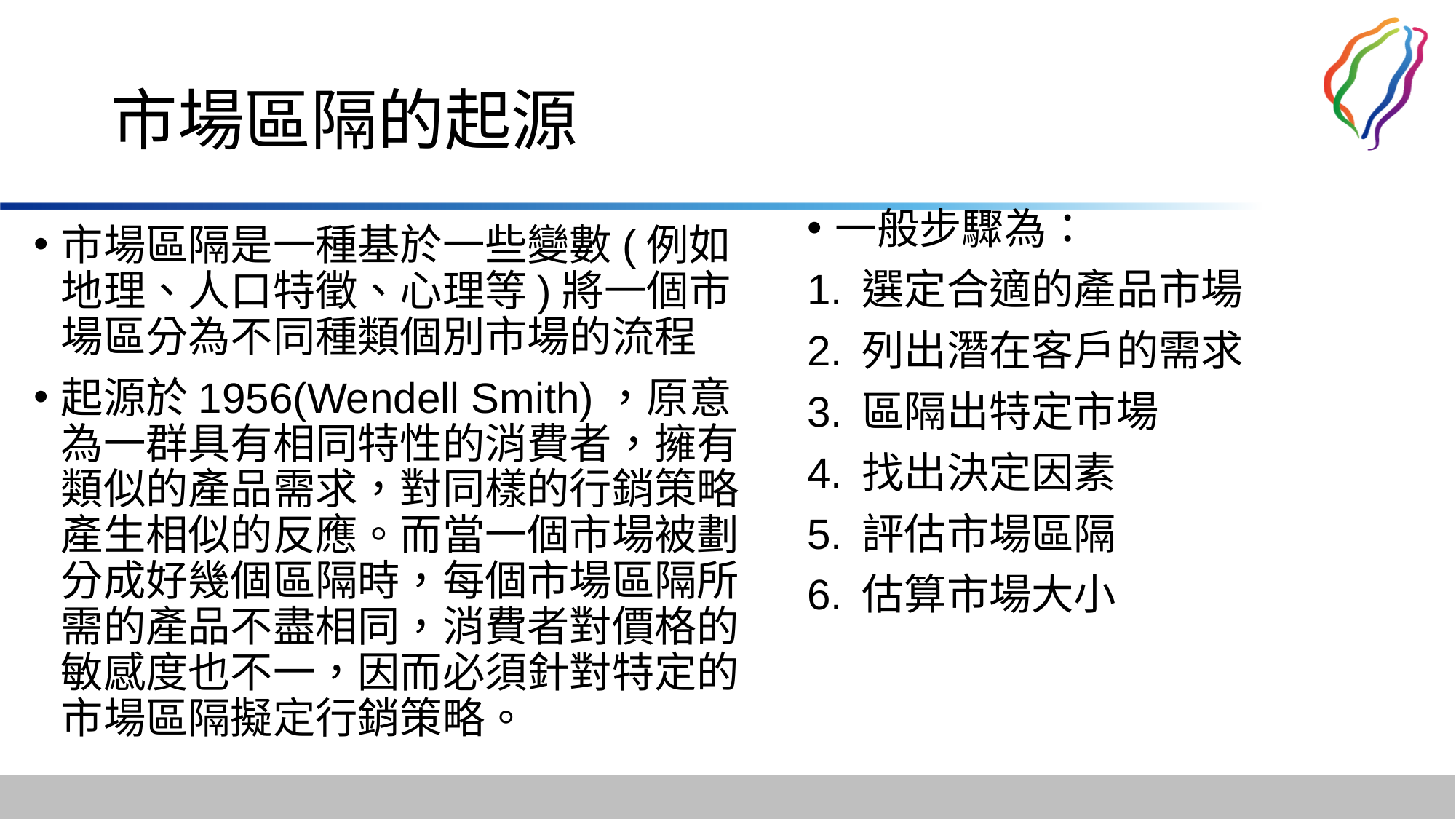

# 市場區隔的起源
一般步驟為：
選定合適的產品市場
列出潛在客戶的需求
區隔出特定市場
找出決定因素
評估市場區隔
估算市場大小

市場區隔是一種基於一些變數(例如地理、人口特徵、心理等)將一個市場區分為不同種類個別市場的流程
起源於1956(Wendell Smith)，原意為一群具有相同特性的消費者，擁有類似的產品需求，對同樣的行銷策略產生相似的反應。而當一個市場被劃分成好幾個區隔時，每個市場區隔所需的產品不盡相同，消費者對價格的敏感度也不一，因而必須針對特定的市場區隔擬定行銷策略。